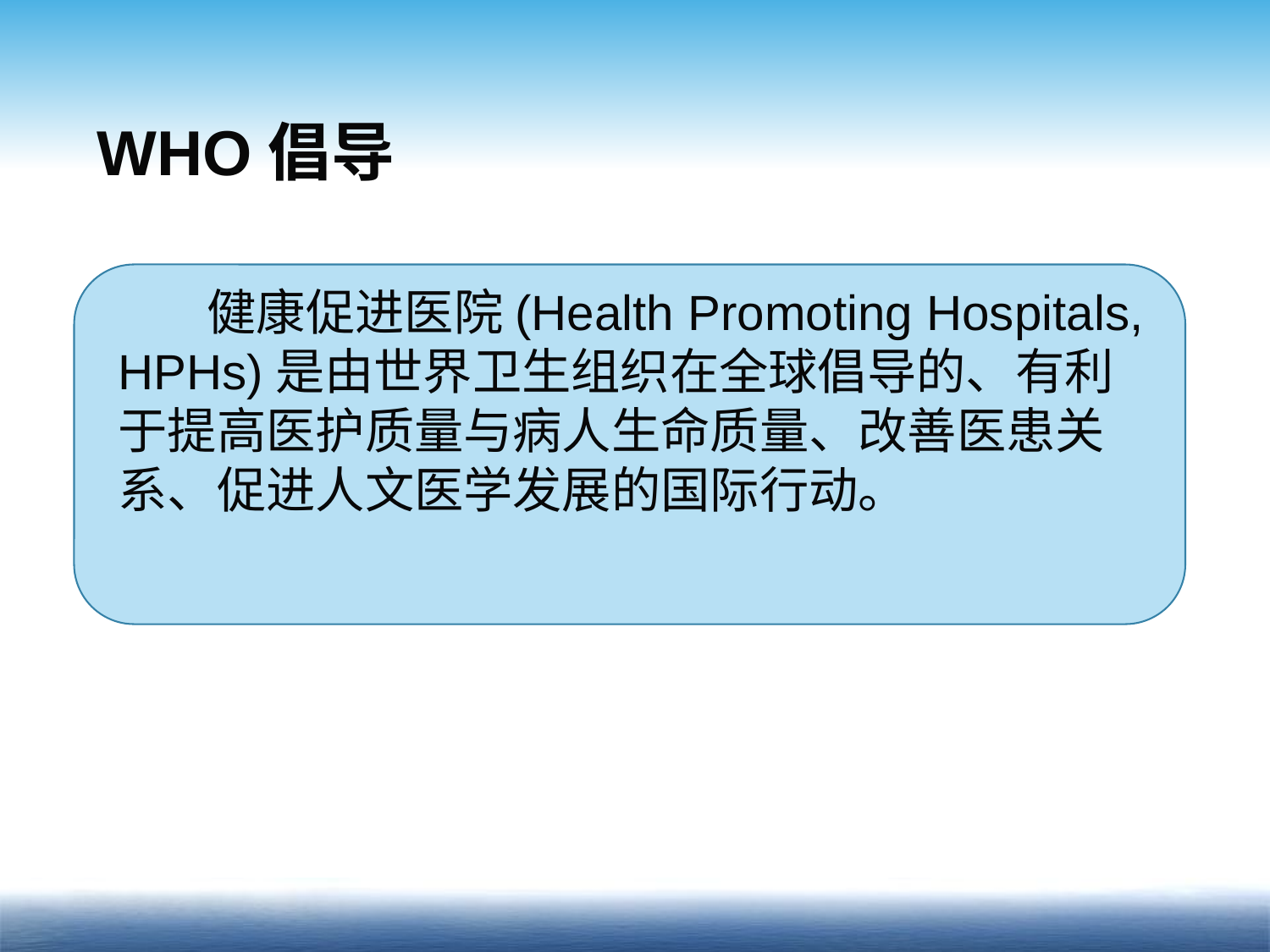

WHO倡导

       健康促进医院(Health Promoting Hospitals, HPHs)是由世界卫生组织在全球倡导的、有利于提高医护质量与病人生命质量、改善医患关系、促进人文医学发展的国际行动。